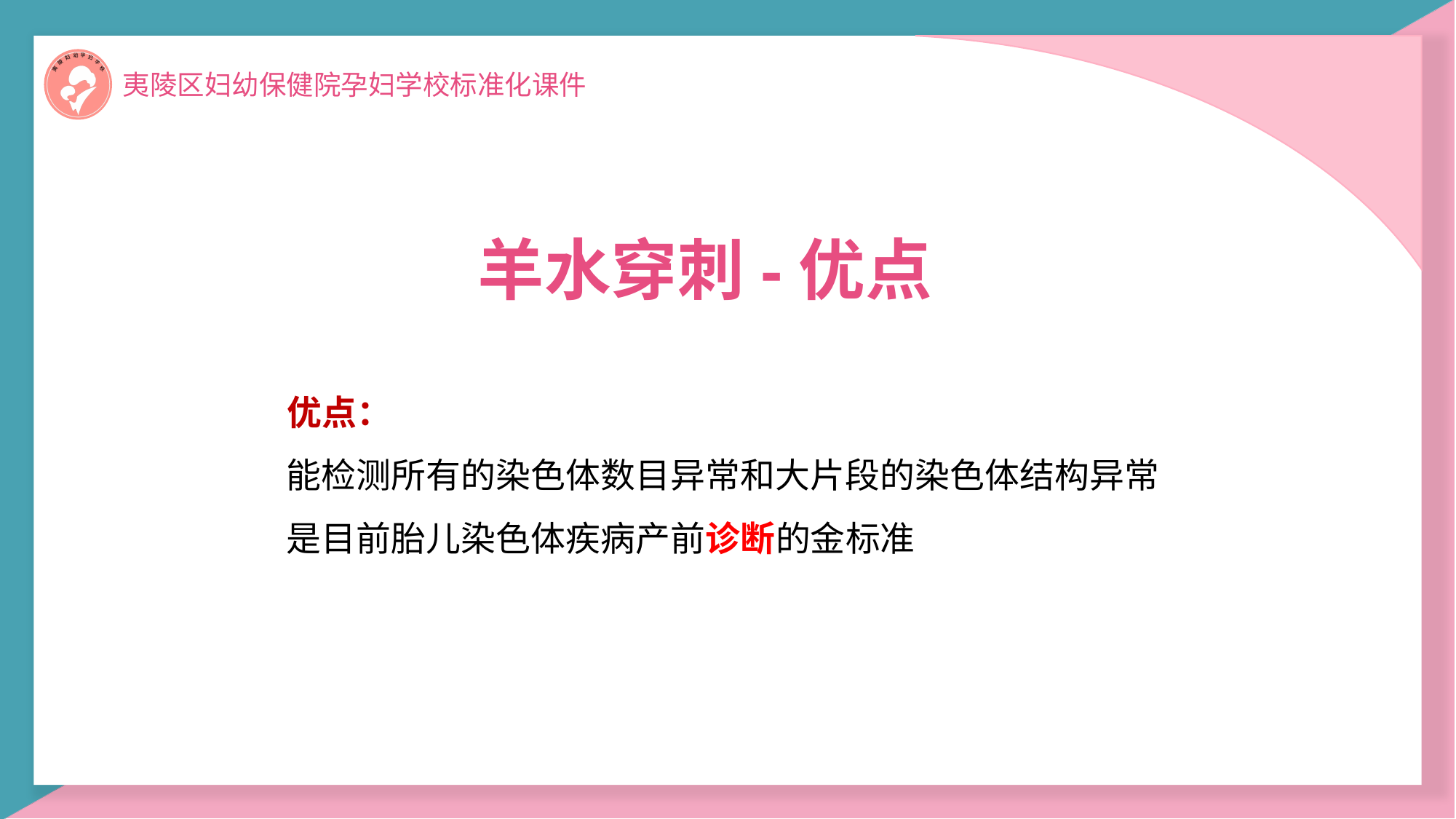

羊水穿刺-优点
# 优点：
  能检测所有的染色体数目异常和大片段的染色体结构异常
  是目前胎儿染色体疾病产前诊断的金标准